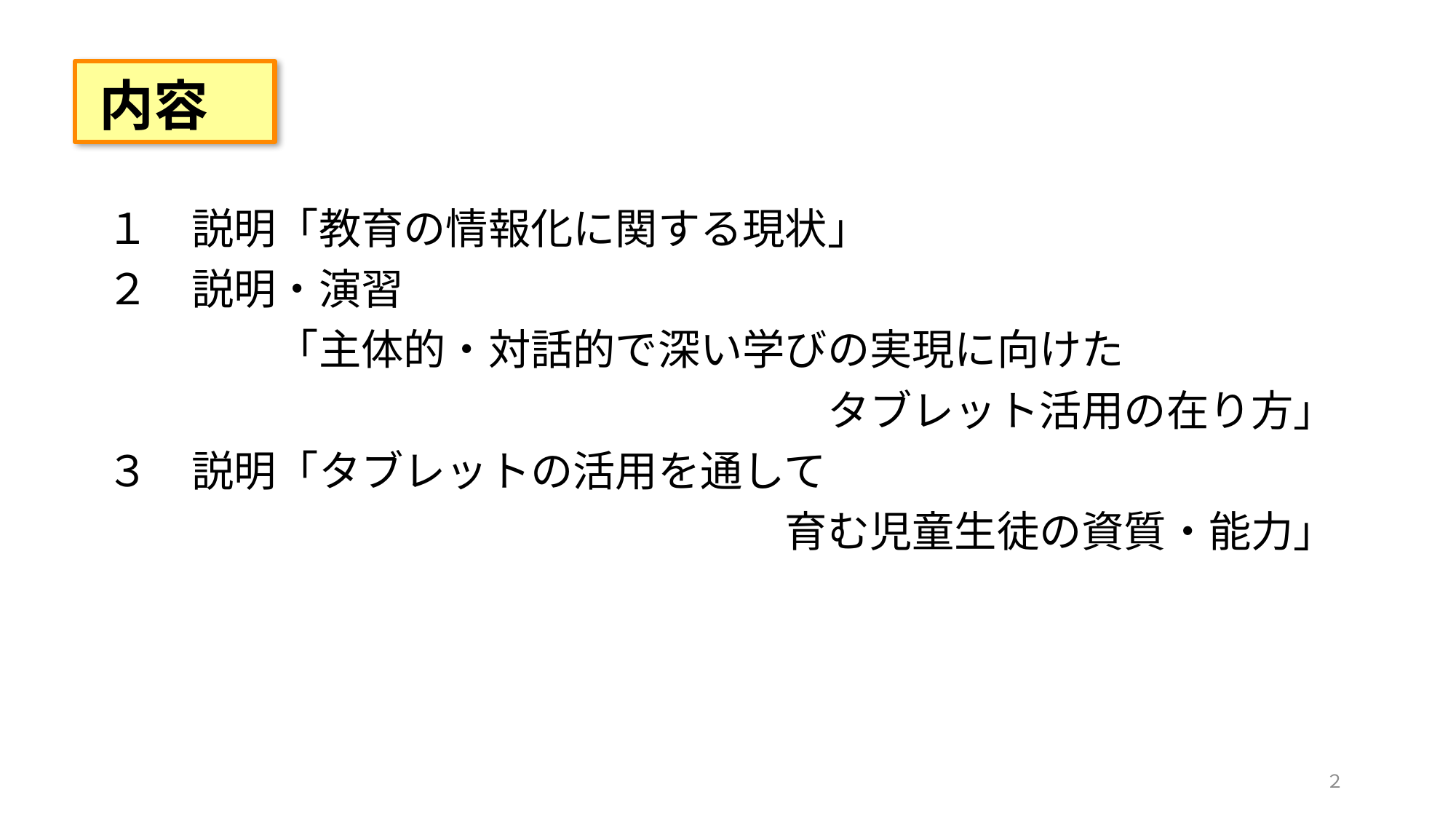

内容
１　説明「教育の情報化に関する現状」
２　説明・演習
　　　　「主体的・対話的で深い学びの実現に向けた
　　　　　　　　　　　　　　　　　タブレット活用の在り方」
３　説明「タブレットの活用を通して
　　　　　　　　　　　　　　　　育む児童生徒の資質・能力」
２